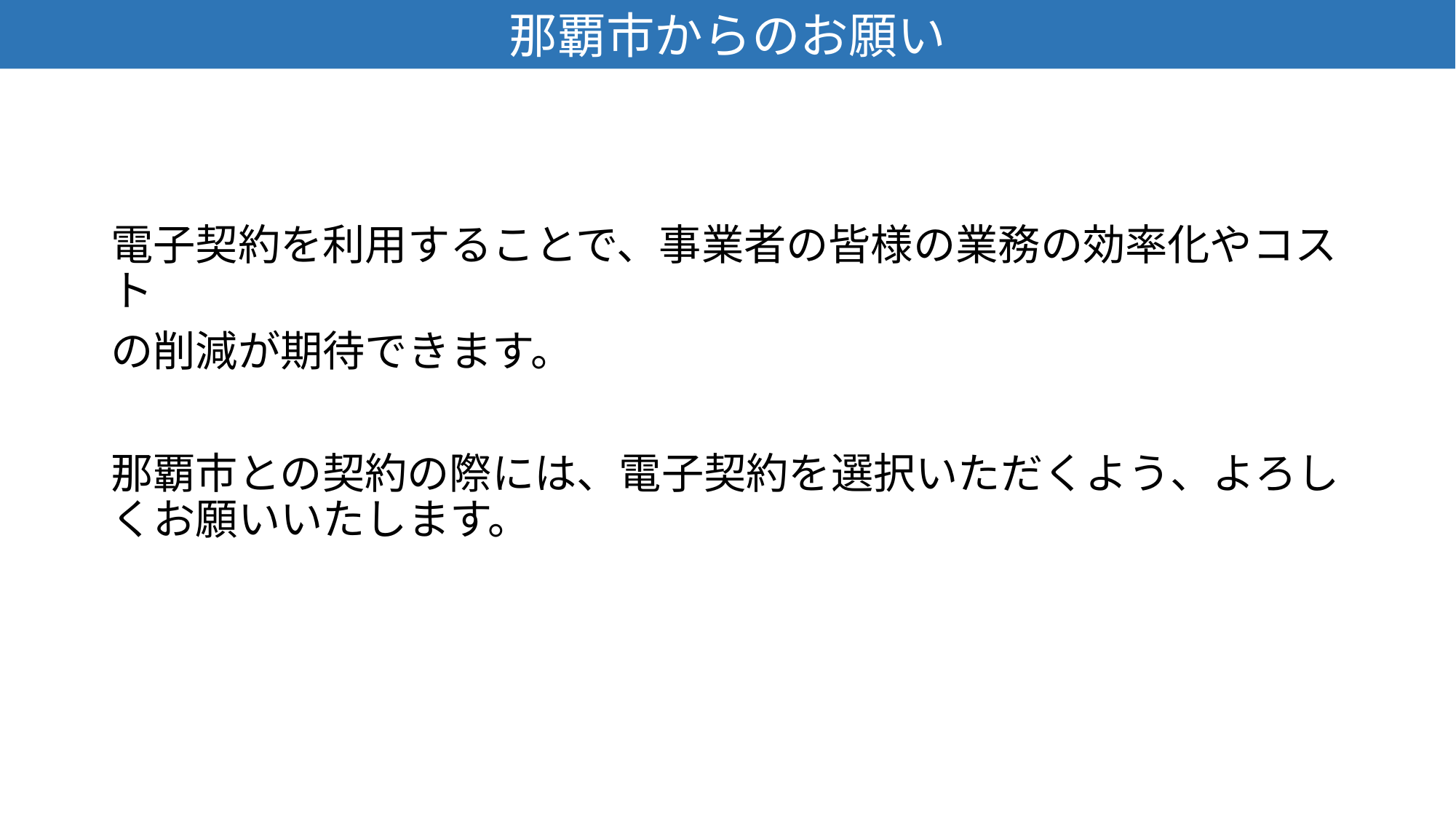

那覇市からのお願い
電子契約を利用することで、事業者の皆様の業務の効率化やコスト
の削減が期待できます。

那覇市との契約の際には、電子契約を選択いただくよう、よろしくお願いいたします。